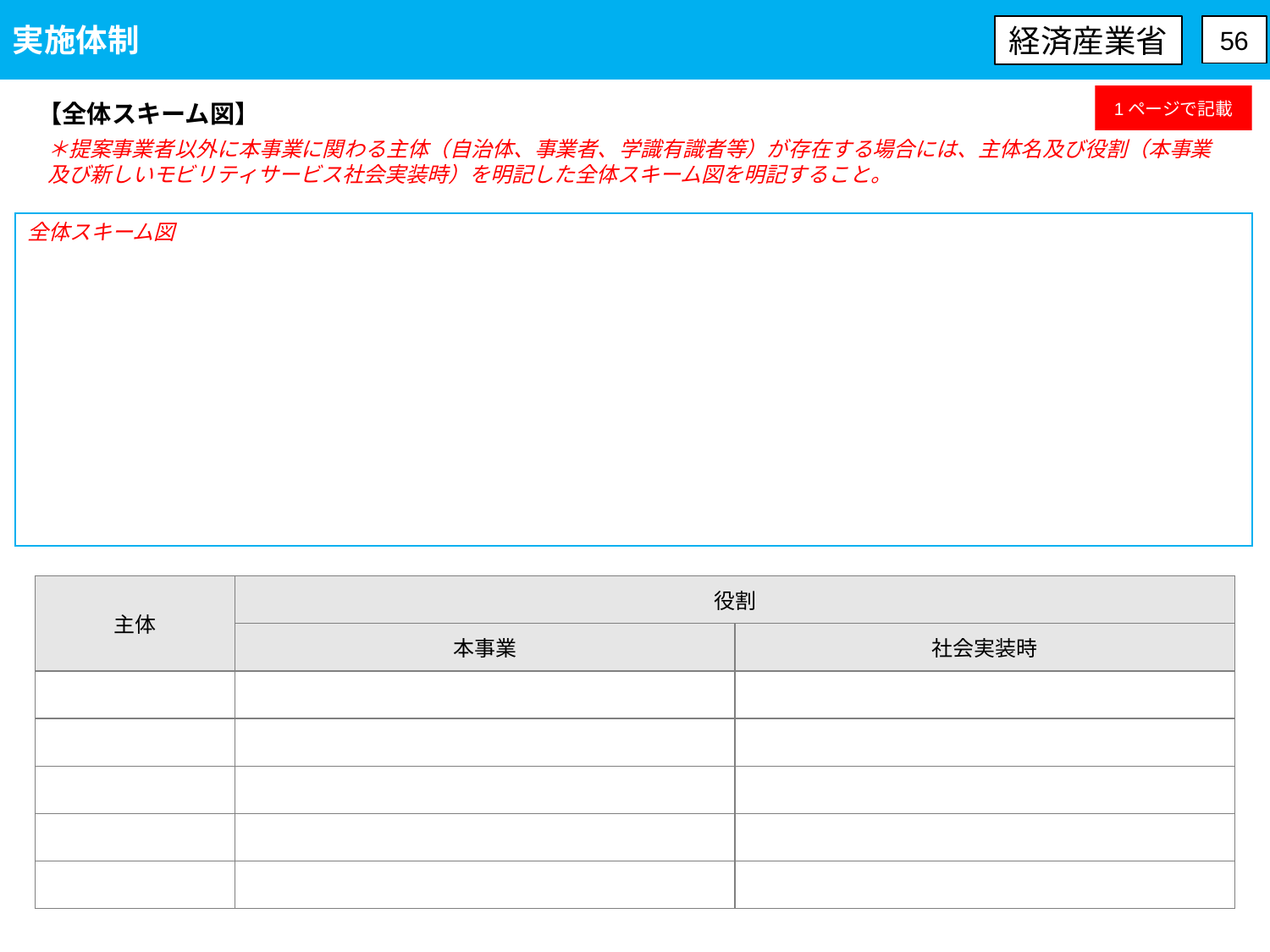

実施体制
経済産業省
56
1ページで記載
【全体スキーム図】
＊提案事業者以外に本事業に関わる主体（自治体、事業者、学識有識者等）が存在する場合には、主体名及び役割（本事業及び新しいモビリティサービス社会実装時）を明記した全体スキーム図を明記すること。
全体スキーム図
| 主体 | 役割 |  |
| --- | --- | --- |
|  | 本事業 | 社会実装時 |
|  |  |  |
|  |  |  |
|  |  |  |
|  |  |  |
|  |  |  |